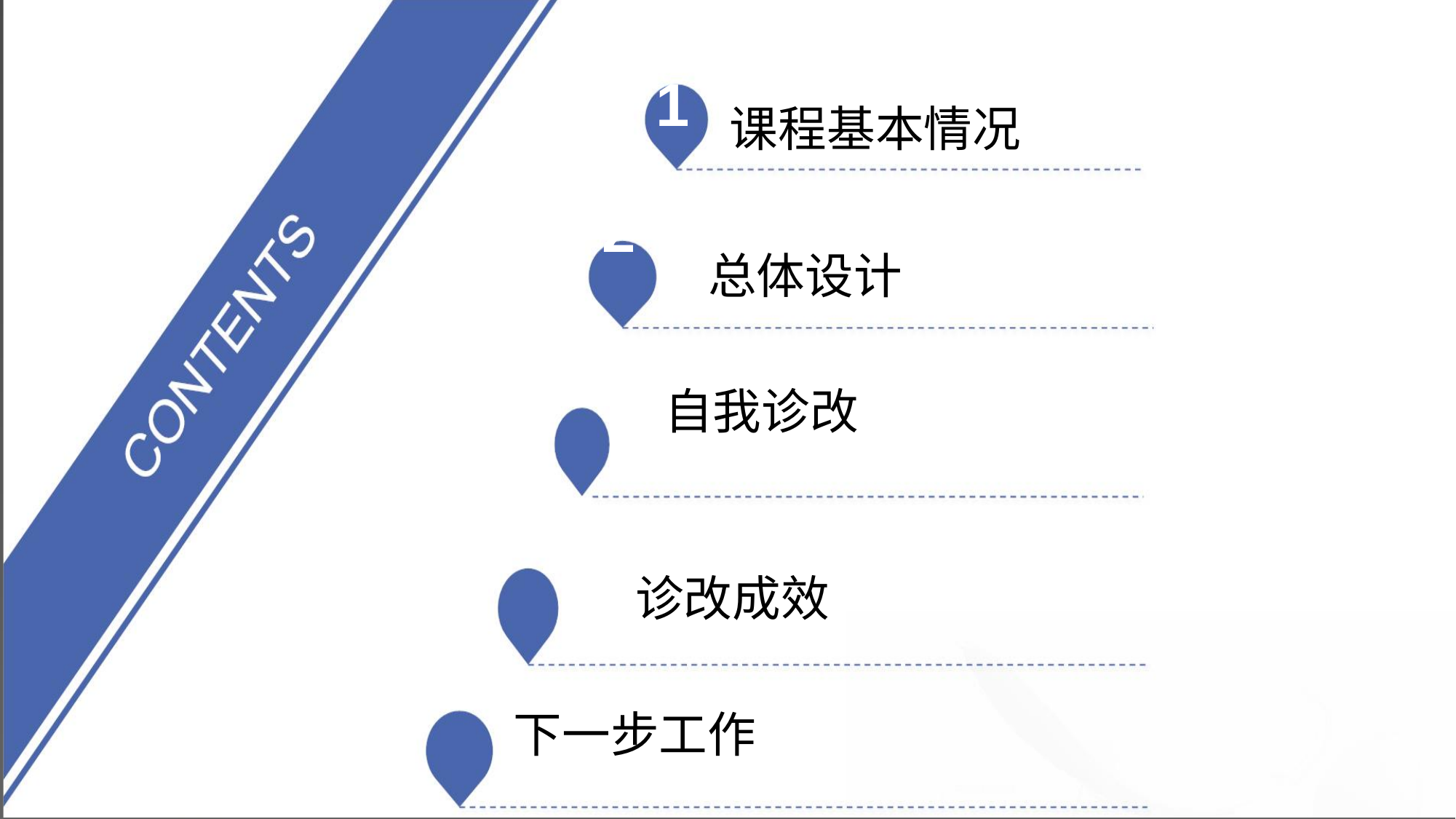

1
课程基本情况
2
总体设计
自我诊改
3
4
5
诊改成效
下一步工作